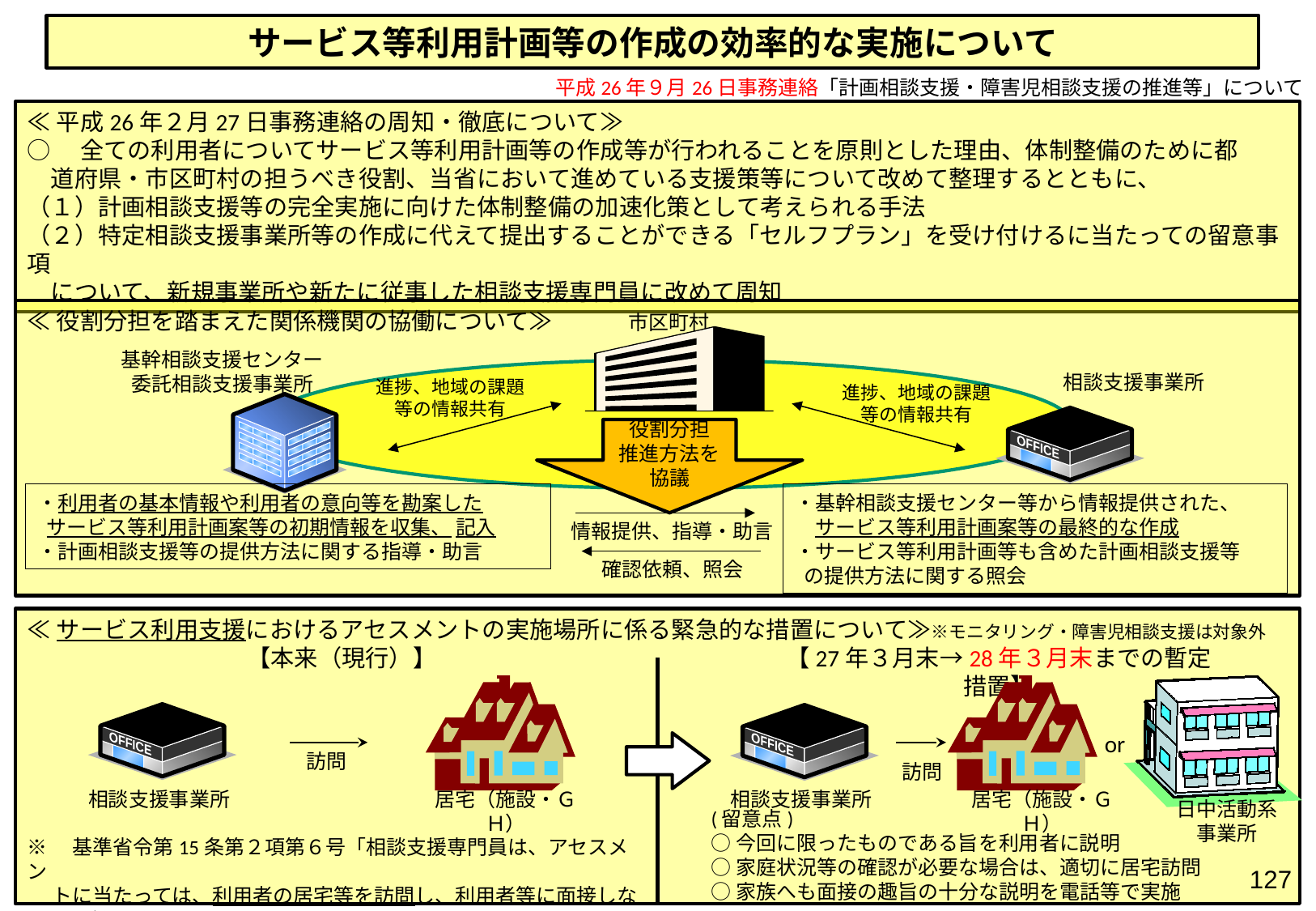

サービス等利用計画等の作成の効率的な実施について
平成26年９月26日事務連絡「計画相談支援・障害児相談支援の推進等」について
≪平成26年２月27日事務連絡の周知・徹底について≫
○　全ての利用者についてサービス等利用計画等の作成等が行われることを原則とした理由、体制整備のために都
　道府県・市区町村の担うべき役割、当省において進めている支援策等について改めて整理するとともに、
（１）計画相談支援等の完全実施に向けた体制整備の加速化策として考えられる手法
（２）特定相談支援事業所等の作成に代えて提出することができる「セルフプラン」を受け付けるに当たっての留意事項
　について、新規事業所や新たに従事した相談支援専門員に改めて周知
≪役割分担を踏まえた関係機関の協働について≫

市区町村

基幹相談支援センター
委託相談支援事業所

相談支援事業所
進捗、地域の課題
等の情報共有
進捗、地域の課題
等の情報共有

OFFICE
役割分担
推進方法を協議
・基幹相談支援センター等から情報提供された、
　サービス等利用計画案等の最終的な作成
・サービス等利用計画等も含めた計画相談支援等
  の提供方法に関する照会
・利用者の基本情報や利用者の意向等を勘案した
  サービス等利用計画案等の初期情報を収集、 記入
・計画相談支援等の提供方法に関する指導・助言
情報提供、指導・助言
確認依頼、照会
≪サービス利用支援におけるアセスメントの実施場所に係る緊急的な措置について≫※モニタリング・障害児相談支援は対象外

【27年３月末→28年３月末までの暫定措置】
【本来（現行）】

OFFICE

OFFICE
or

訪問
訪問
相談支援事業所
居宅（施設・ＧＨ）
相談支援事業所
居宅（施設・ＧＨ）
日中活動系
事業所
(留意点)
○今回に限ったものである旨を利用者に説明
○家庭状況等の確認が必要な場合は、適切に居宅訪問
○家族へも面接の趣旨の十分な説明を電話等で実施
※　基準省令第15条第２項第６号「相談支援専門員は、アセスメン
　 トに当たっては、利用者の居宅等を訪問し、利用者等に面接しな
  ければならない。」
127